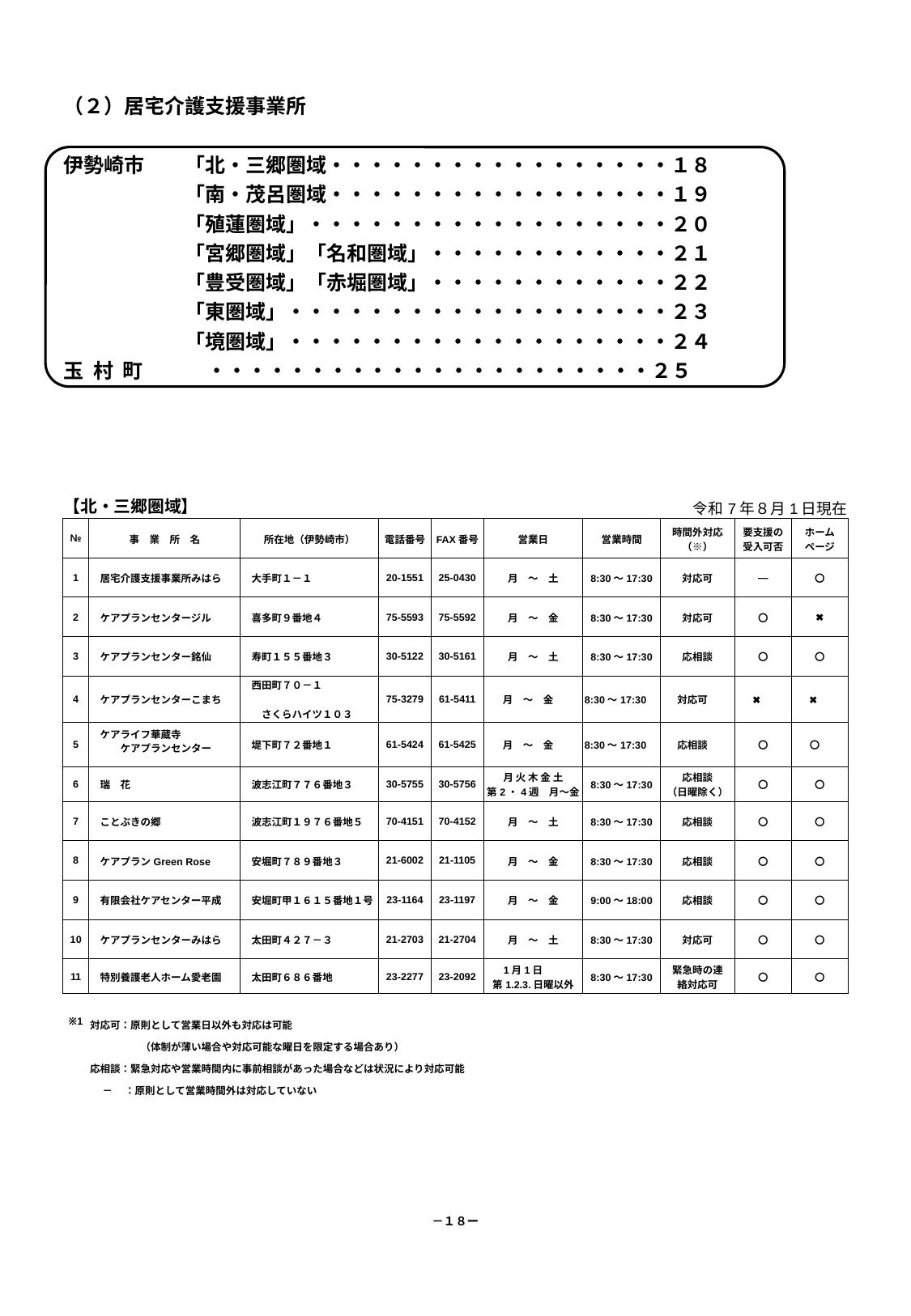

| （２）居宅介護支援事業所 |
| --- |
| 伊勢崎市　　「北・三郷圏域・・・・・・・・・・・・・・・・・１８ 　　　　　　「南・茂呂圏域・・・・・・・・・・・・・・・・・１９ 　　　　　　「殖蓮圏域」・・・・・・・・・・・・・・・・・・２０ 　　　　　　「宮郷圏域」「名和圏域」・・・・・・・・・・・・２１ 　　　　　　「豊受圏域」「赤堀圏域」・・・・・・・・・・・・２２ 　　　　　　「東圏域」・・・・・・・・・・・・・・・・・・・２３ 　　　　　　「境圏域」・・・・・・・・・・・・・・・・・・・２４ 玉 村 町 　　 ・・・・・・・・・・・・・・・・・・・・・・２５ |

| 【北・三郷圏域】 |  |  |  |  |  |  | 令和7年８月1日現在 |  |  |
| --- | --- | --- | --- | --- | --- | --- | --- | --- | --- |
| № | 事　業　所　名 | 所在地（伊勢崎市） | 電話番号 | FAX番号 | 営業日 | 営業時間 | 時間外対応 （※） | 要支援の 受入可否 | ホーム ページ |
| 1 | 居宅介護支援事業所みはら | 大手町１－１ | 20-1551 | 25-0430 | 月　～　土 | 8:30～17:30 | 対応可 | ― | 〇 |
| 2 | ケアプランセンタージル | 喜多町９番地４ | 75-5593 | 75-5592 | 月　～　金 | 8:30～17:30 | 対応可 | 〇 | ✖ |
| 3 | ケアプランセンター銘仙 | 寿町１５５番地３ | 30-5122 | 30-5161 | 月　～　土 | 8:30～17:30 | 応相談 | 〇 | 〇 |
| 4 | ケアプランセンターこまち | 西田町７０－１　 　　さくらハイツ１０３ | 75-3279 | 61-5411 | 月　～　金 | 8:30～17:30 | 対応可 | ✖ | ✖ |
| 5 | ケアライフ華蔵寺 　　　ケアプランセンター | 堤下町７２番地１ | 61-5424 | 61-5425 | 月　～　金 | 8:30～17:30 | 応相談 | 〇 | 〇 |
| 6 | 瑞　花 | 波志江町７７６番地３ | 30-5755 | 30-5756 | 月 火 木 金 土 第2・4週　月～金 | 8:30～17:30 | 応相談 （日曜除く） | 〇 | 〇 |
| 7 | ことぶきの郷 | 波志江町１９７６番地５ | 70-4151 | 70-4152 | 月　～　土 | 8:30～17:30 | 応相談 | 〇 | 〇 |
| 8 | ケアプランGreen Rose | 安堀町７８９番地３ | 21-6002 | 21-1105 | 月　～　金 | 8:30～17:30 | 応相談 | 〇 | 〇 |
| 9 | 有限会社ケアセンター平成 | 安堀町甲１６１５番地１号 | 23-1164 | 23-1197 | 月　～　金 | 9:00～18:00 | 応相談 | 〇 | 〇 |
| 10 | ケアプランセンターみはら | 太田町４２７－３ | 21-2703 | 21-2704 | 月　～　土 | 8:30～17:30 | 対応可 | 〇 | 〇 |
| 11 | 特別養護老人ホーム愛老園 | 太田町６８６番地 | 23-2277 | 23-2092 | 1月1日　　 第1.2.3.日曜以外 | 8:30～17:30 | 緊急時の連 絡対応可 | 〇 | 〇 |
|  |  |  |  |  |  |  |  |  |  |
| ※1 | 対応可：原則として営業日以外も対応は可能 　　　　　（体制が薄い場合や対応可能な曜日を限定する場合あり） 応相談：緊急対応や営業時間内に事前相談があった場合などは状況により対応可能 　 －　 ：原則として営業時間外は対応していない |  |  |  |  |  |  |  |  |
|  |  |  |  |  |  |  |  |  |  |
|  |  |  |  |  |  |  |  |  |  |
|  |  |  |  |  |  |  |  |  |  |
|  |  |  |  |  |  |  |  |  |  |
| －１８ー |  |  |  |  |  |  |  |  |  |